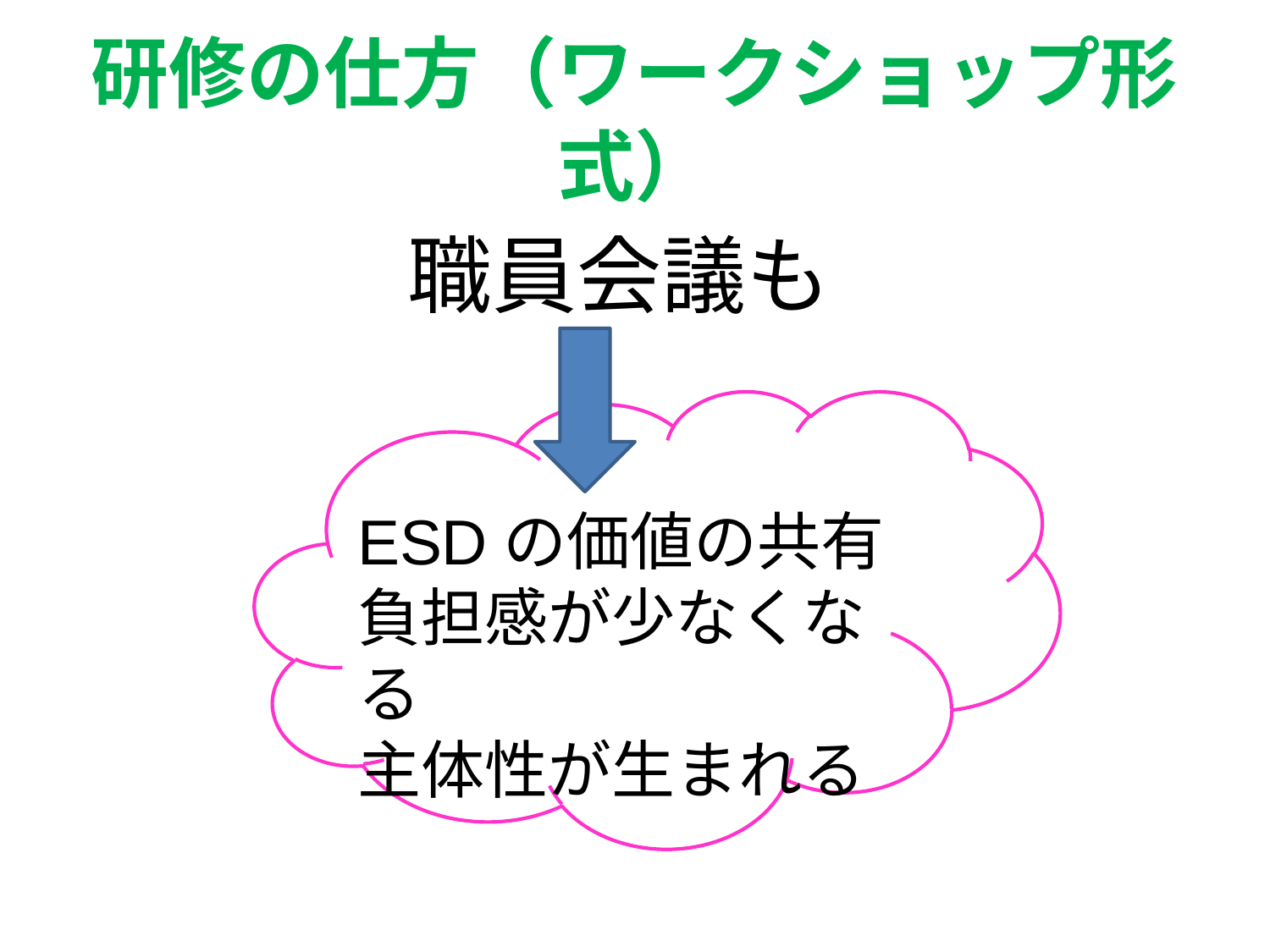

# 研修の仕方（ワークショップ形式）
職員会議も

ESDの価値の共有
負担感が少なくなる
主体性が生まれる